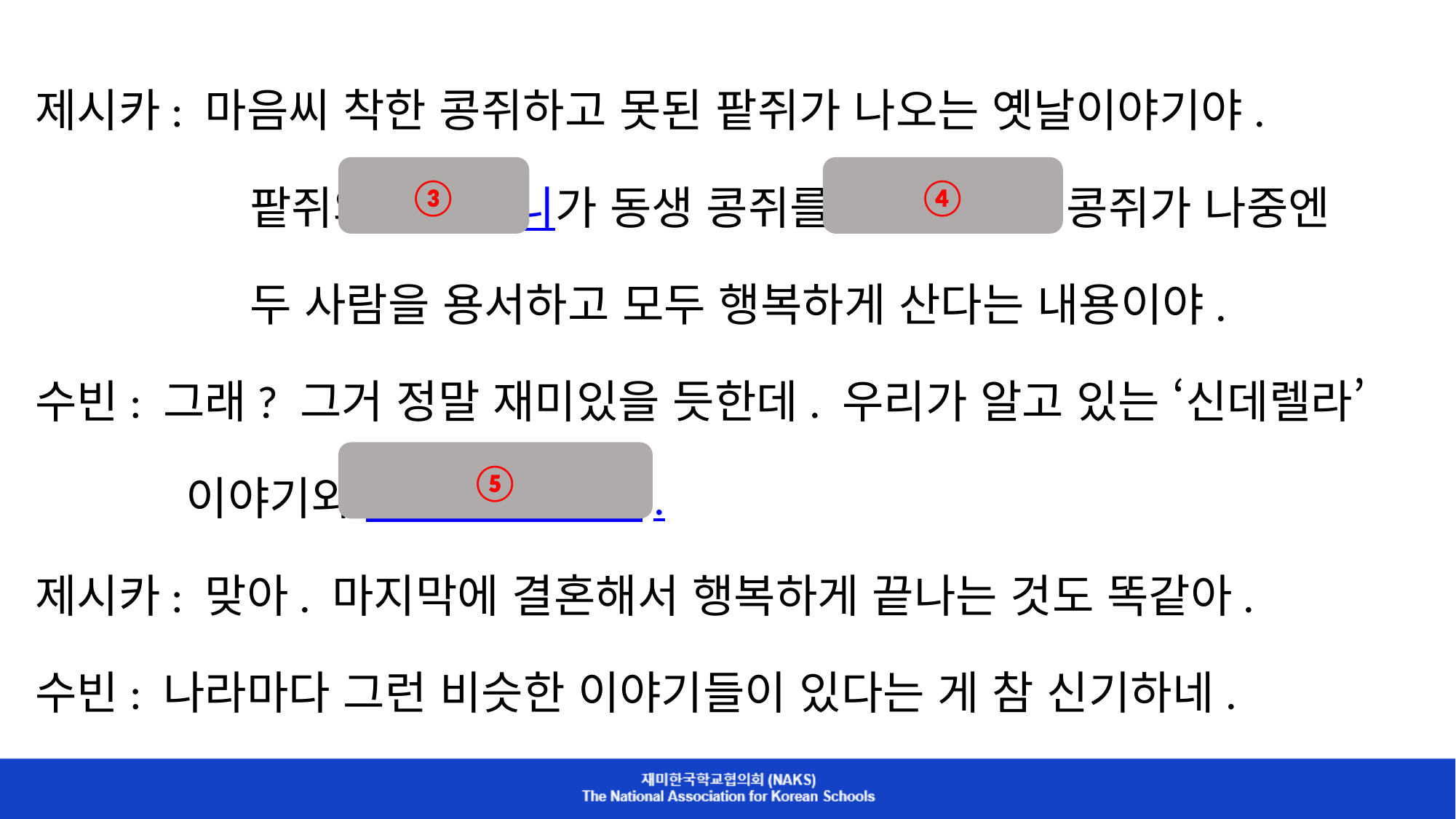

제시카: 마음씨 착한 콩쥐하고 못된 팥쥐가 나오는 옛날이야기야.
                팥쥐와 새어머니가 동생 콩쥐를 괴롭히는데 콩쥐가 나중엔
                두 사람을 용서하고 모두 행복하게 산다는 내용이야.
수빈: 그래? 그거 정말 재미있을 듯한데. 우리가 알고 있는 ‘신데렐라’
           이야기와 비슷한 것 같아.
제시카: 맞아. 마지막에 결혼해서 행복하게 끝나는 것도 똑같아.
수빈: 나라마다 그런 비슷한 이야기들이 있다는 게 참 신기하네.
③
④
⑤